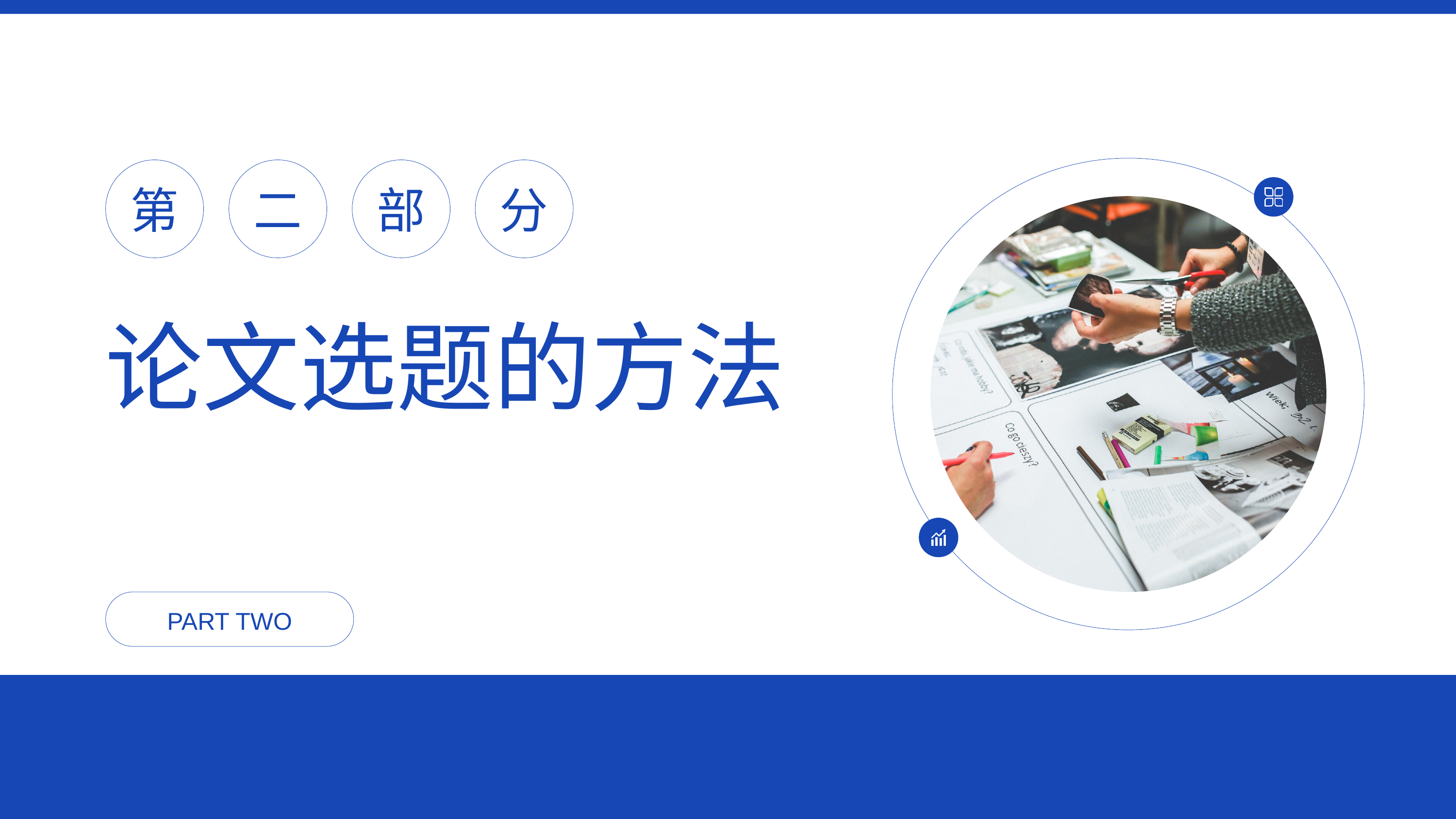

第
二
部
分

论文选题的方法

PART TWO